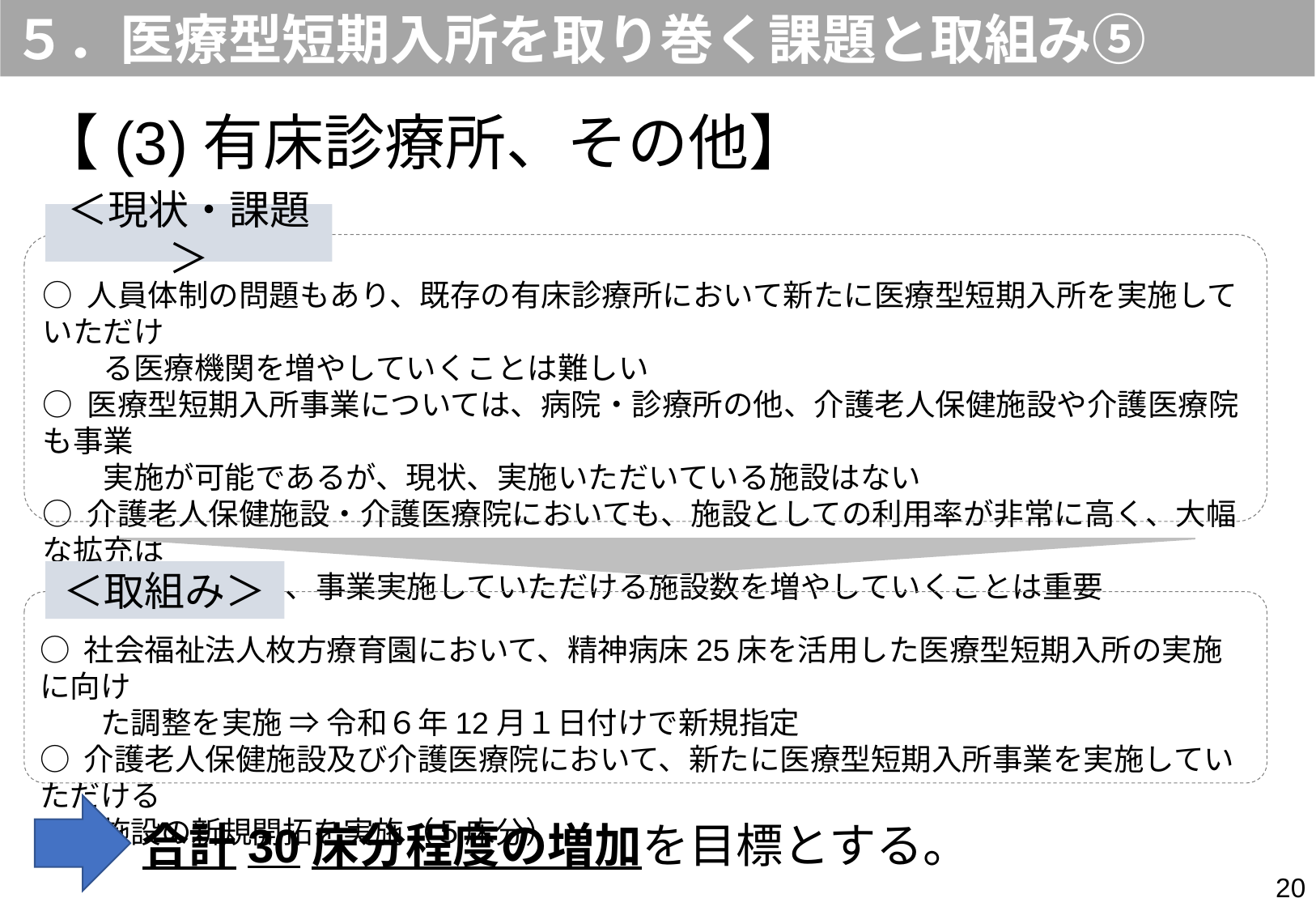

５．医療型短期入所を取り巻く課題と取組み⑤
【(3)有床診療所、その他】
＜現状・課題＞

○ 人員体制の問題もあり、既存の有床診療所において新たに医療型短期入所を実施していただけ
　　る医療機関を増やしていくことは難しい
○ 医療型短期入所事業については、病院・診療所の他、介護老人保健施設や介護医療院も事業
　　実施が可能であるが、現状、実施いただいている施設はない
○ 介護老人保健施設・介護医療院においても、施設としての利用率が非常に高く、大幅な拡充は
　　難しいものの、事業実施していただける施設数を増やしていくことは重要

＜取組み＞

○ 社会福祉法人枚方療育園において、精神病床25床を活用した医療型短期入所の実施に向け
　　た調整を実施 ⇒ 令和６年12月１日付けで新規指定
○ 介護老人保健施設及び介護医療院において、新たに医療型短期入所事業を実施していただける
　　施設の新規開拓を実施（５床分）
合計30床分程度の増加を目標とする。

20